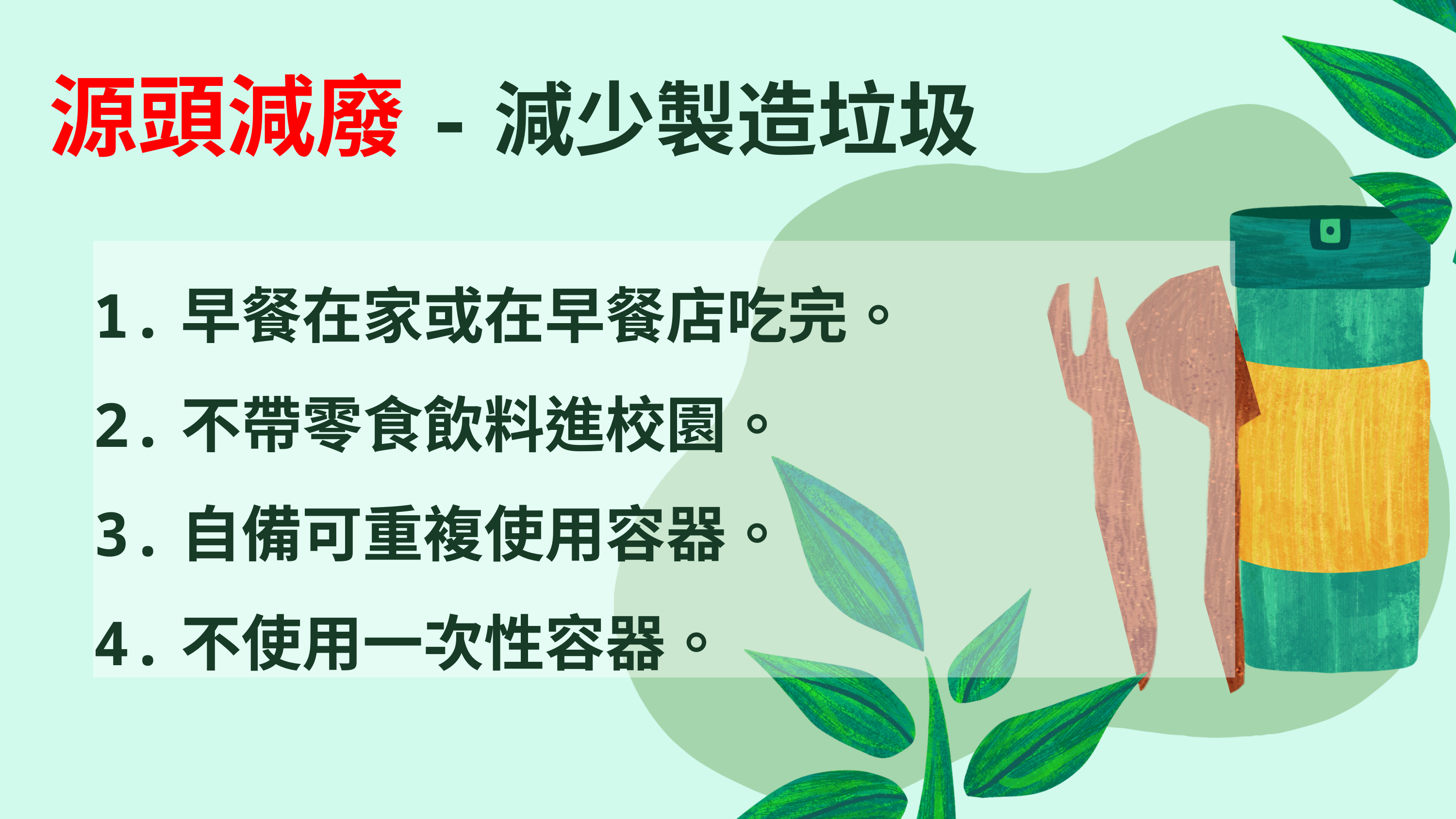

源頭減廢-減少製造垃圾

1.早餐在家或在早餐店吃完。
2.不帶零食飲料進校園。
3.自備可重複使用容器。
4.不使用一次性容器。